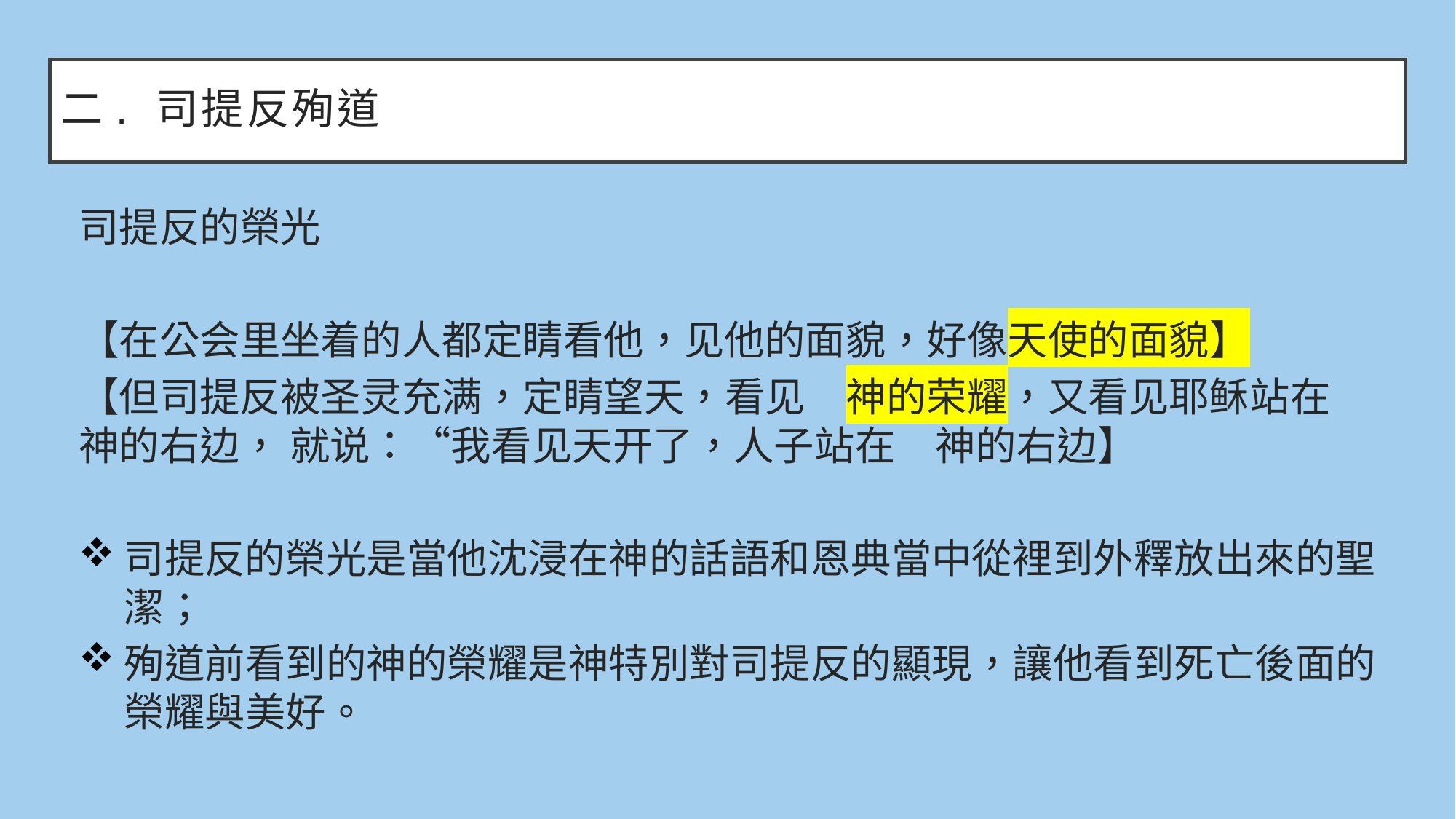

# 二. 司提反殉道
司提反的榮光

【在公会里坐着的人都定睛看他，见他的面貌，好像天使的面貌】
【但司提反被圣灵充满，定睛望天，看见　神的荣耀，又看见耶稣站在　神的右边， 就说：“我看见天开了，人子站在　神的右边】

司提反的榮光是當他沈浸在神的話語和恩典當中從裡到外釋放出來的聖潔；
殉道前看到的神的榮耀是神特別對司提反的顯現，讓他看到死亡後面的榮耀與美好。